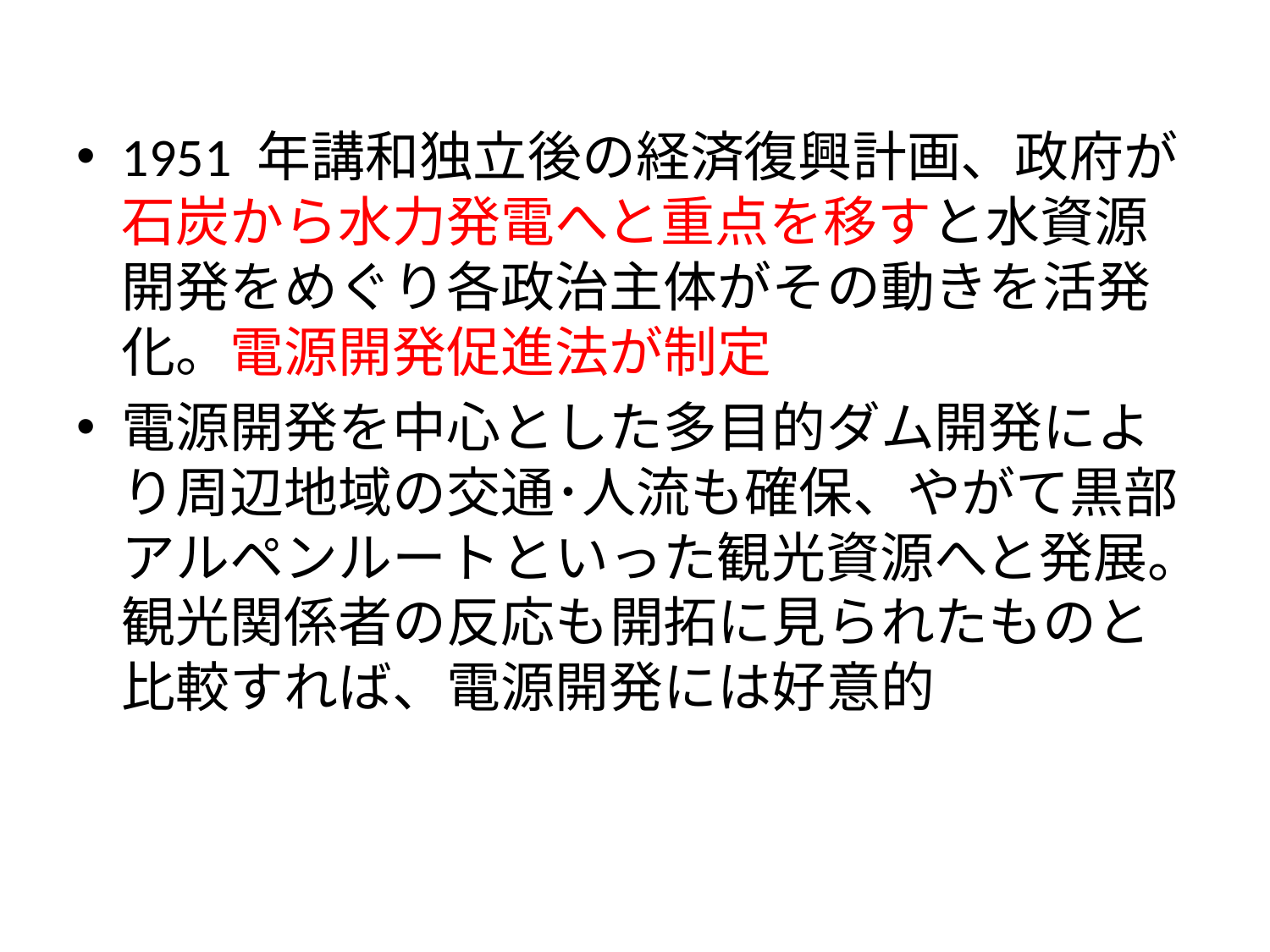

1951 年講和独立後の経済復興計画、政府が石炭から水力発電へと重点を移すと水資源開発をめぐり各政治主体がその動きを活発化。電源開発促進法が制定
電源開発を中心とした多目的ダム開発により周辺地域の交通･人流も確保、やがて黒部アルペンルートといった観光資源へと発展。観光関係者の反応も開拓に見られたものと比較すれば、電源開発には好意的